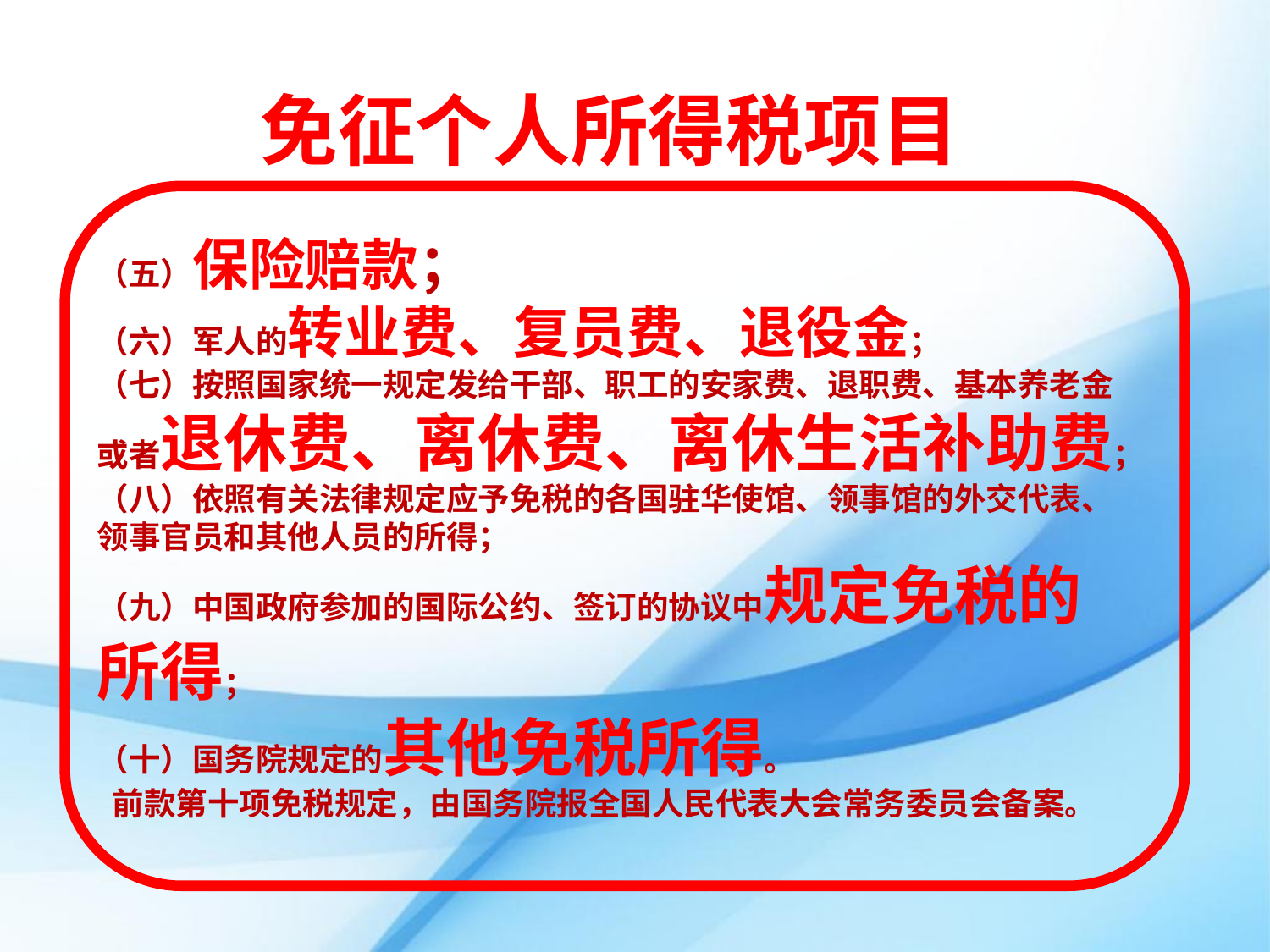

免征个人所得税项目

（五）保险赔款；
（六）军人的转业费、复员费、退役金；
（七）按照国家统一规定发给干部、职工的安家费、退职费、基本养老金或者退休费、离休费、离休生活补助费；
（八）依照有关法律规定应予免税的各国驻华使馆、领事馆的外交代表、领事官员和其他人员的所得；
（九）中国政府参加的国际公约、签订的协议中规定免税的所得；
（十）国务院规定的其他免税所得。
 前款第十项免税规定，由国务院报全国人民代表大会常务委员会备案。